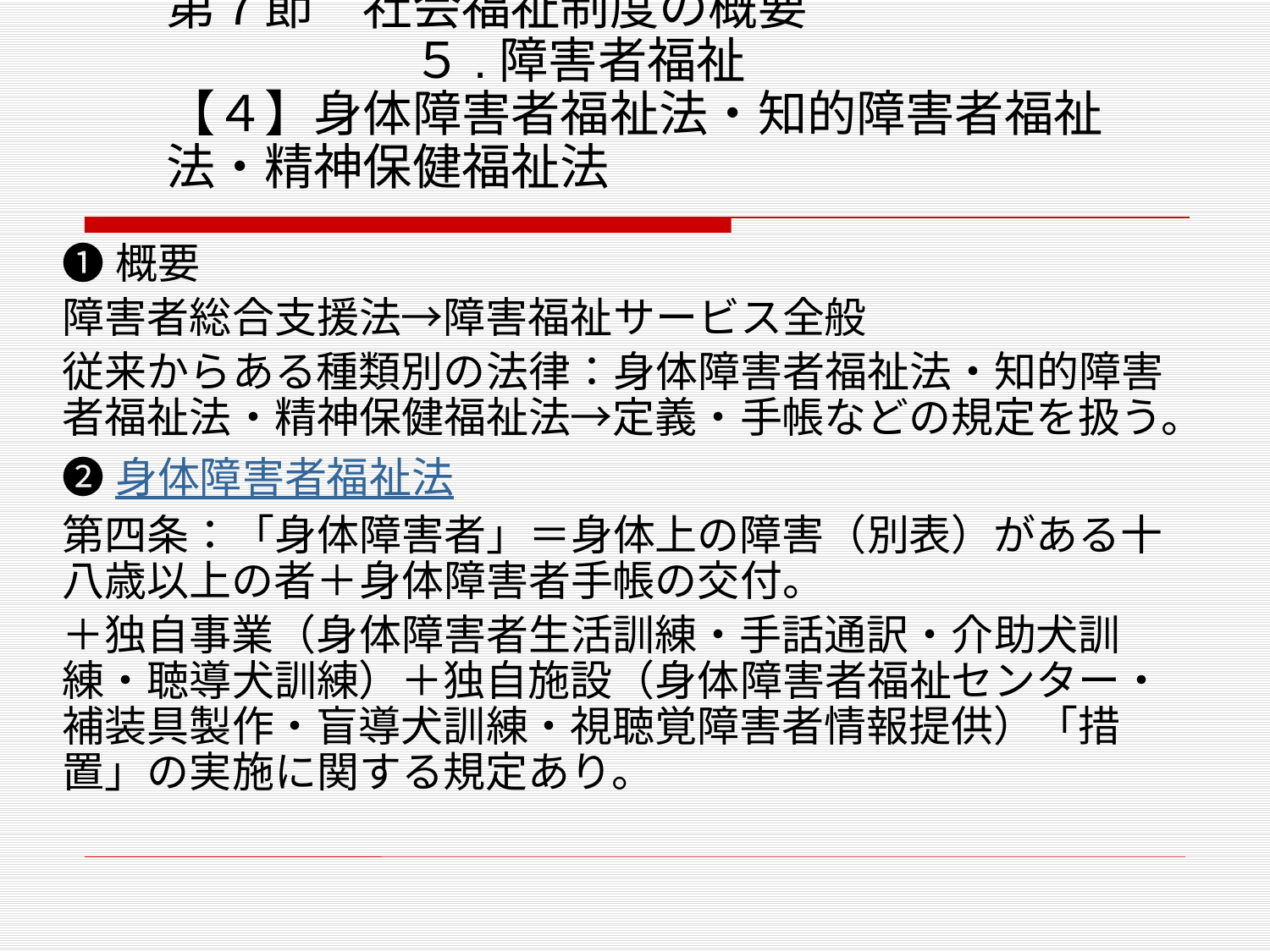

# 第７節　社会福祉制度の概要 　　　　　５.障害者福祉 【４】身体障害者福祉法・知的障害者福祉法・精神保健福祉法
❶概要
障害者総合支援法→障害福祉サービス全般
従来からある種類別の法律：身体障害者福祉法・知的障害者福祉法・精神保健福祉法→定義・手帳などの規定を扱う。
❷身体障害者福祉法
第四条：「身体障害者」＝身体上の障害（別表）がある十八歳以上の者＋身体障害者手帳の交付。
＋独自事業（身体障害者生活訓練・手話通訳・介助犬訓練・聴導犬訓練）＋独自施設（身体障害者福祉センター・補装具製作・盲導犬訓練・視聴覚障害者情報提供）「措置」の実施に関する規定あり。